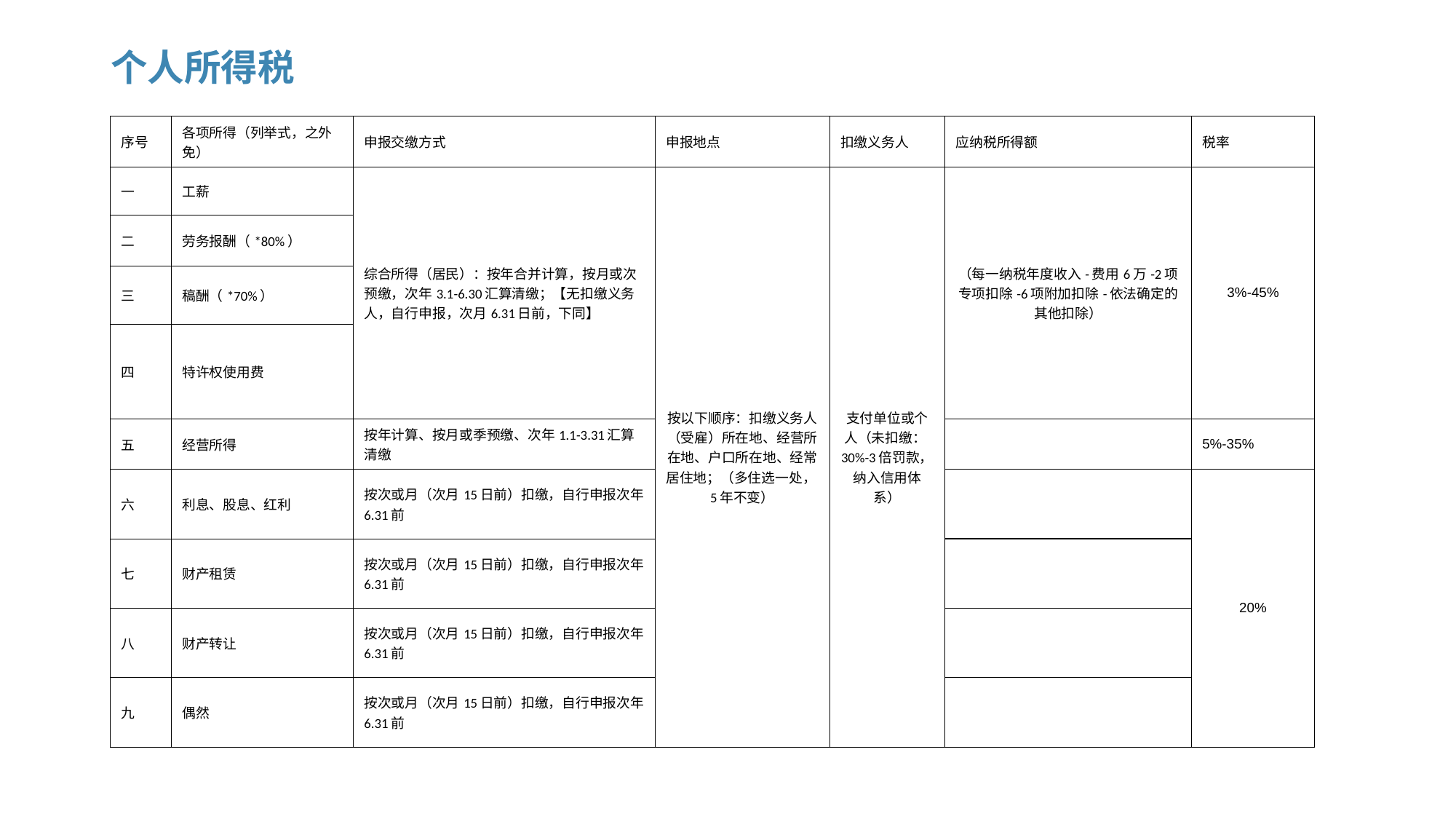

# 个人所得税
| 序号 | 各项所得（列举式，之外免） | 申报交缴方式 | 申报地点 | 扣缴义务人 | 应纳税所得额 | 税率 |
| --- | --- | --- | --- | --- | --- | --- |
| 一 | 工薪 | 综合所得（居民）：按年合并计算，按月或次预缴，次年3.1-6.30汇算清缴；【无扣缴义务人，自行申报，次月6.31日前，下同】 | 按以下顺序：扣缴义务人（受雇）所在地、经营所在地、户口所在地、经常居住地；（多住选一处，5年不变） | 支付单位或个人（未扣缴：30%-3倍罚款，纳入信用体系） | （每一纳税年度收入-费用6万-2项专项扣除-6项附加扣除-依法确定的其他扣除） | 3%-45% |
| 二 | 劳务报酬（\*80%） |  |  |  |  |  |
| 三 | 稿酬（\*70%） |  |  |  |  |  |
| 四 | 特许权使用费 |  |  |  |  |  |
| 五 | 经营所得 | 按年计算、按月或季预缴、次年1.1-3.31汇算清缴 |  |  |  | 5%-35% |
| 六 | 利息、股息、红利 | 按次或月（次月15日前）扣缴，自行申报次年6.31前 |  |  |  | 20% |
| 七 | 财产租赁 | 按次或月（次月15日前）扣缴，自行申报次年6.31前 |  |  |  |  |
| 八 | 财产转让 | 按次或月（次月15日前）扣缴，自行申报次年6.31前 |  |  |  |  |
| 九 | 偶然 | 按次或月（次月15日前）扣缴，自行申报次年6.31前 |  |  |  |  |